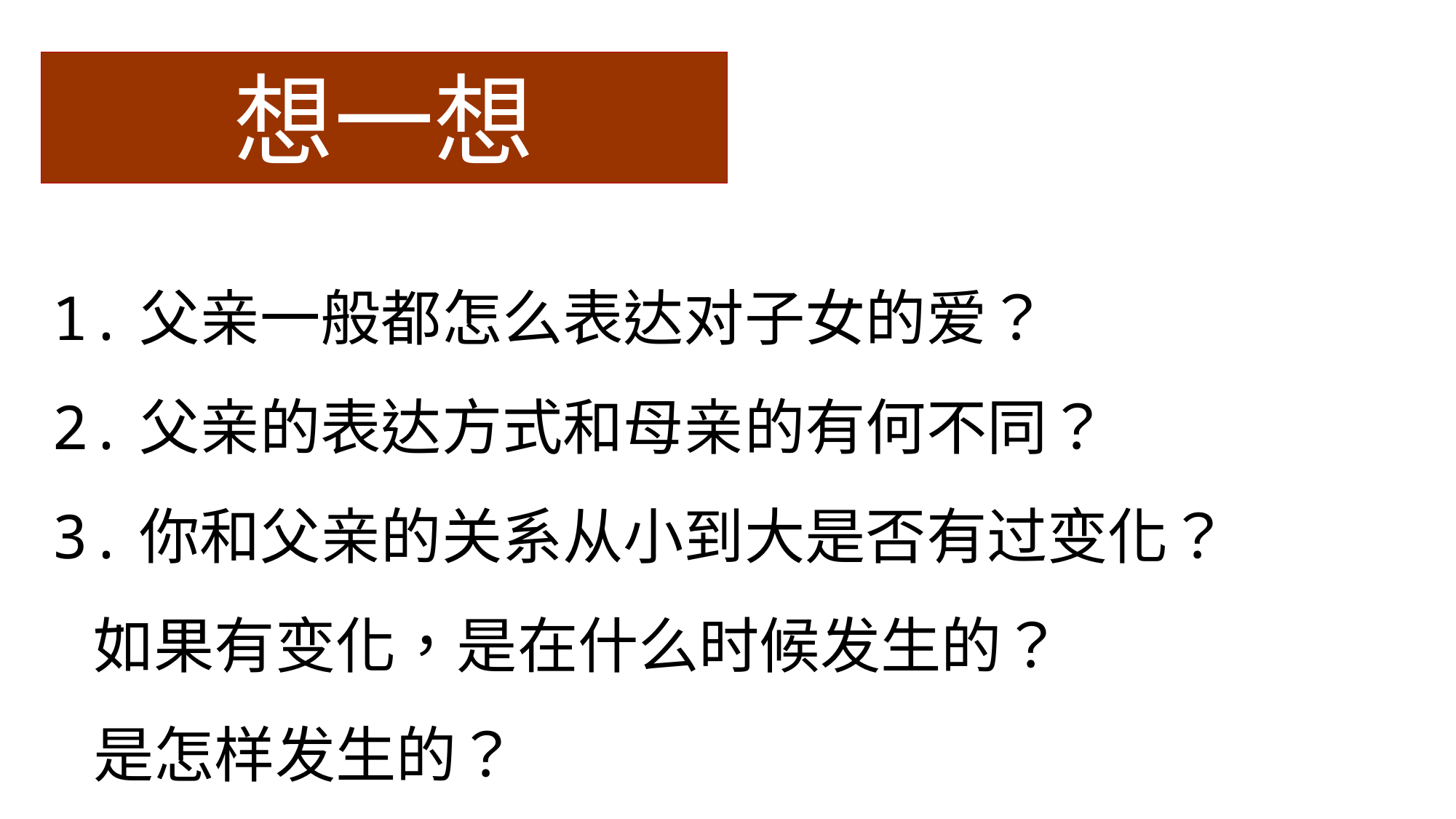

想一想
1.父亲一般都怎么表达对子女的爱？
2.父亲的表达方式和母亲的有何不同？
3.你和父亲的关系从小到大是否有过变化？
  如果有变化，是在什么时候发生的？
  是怎样发生的？